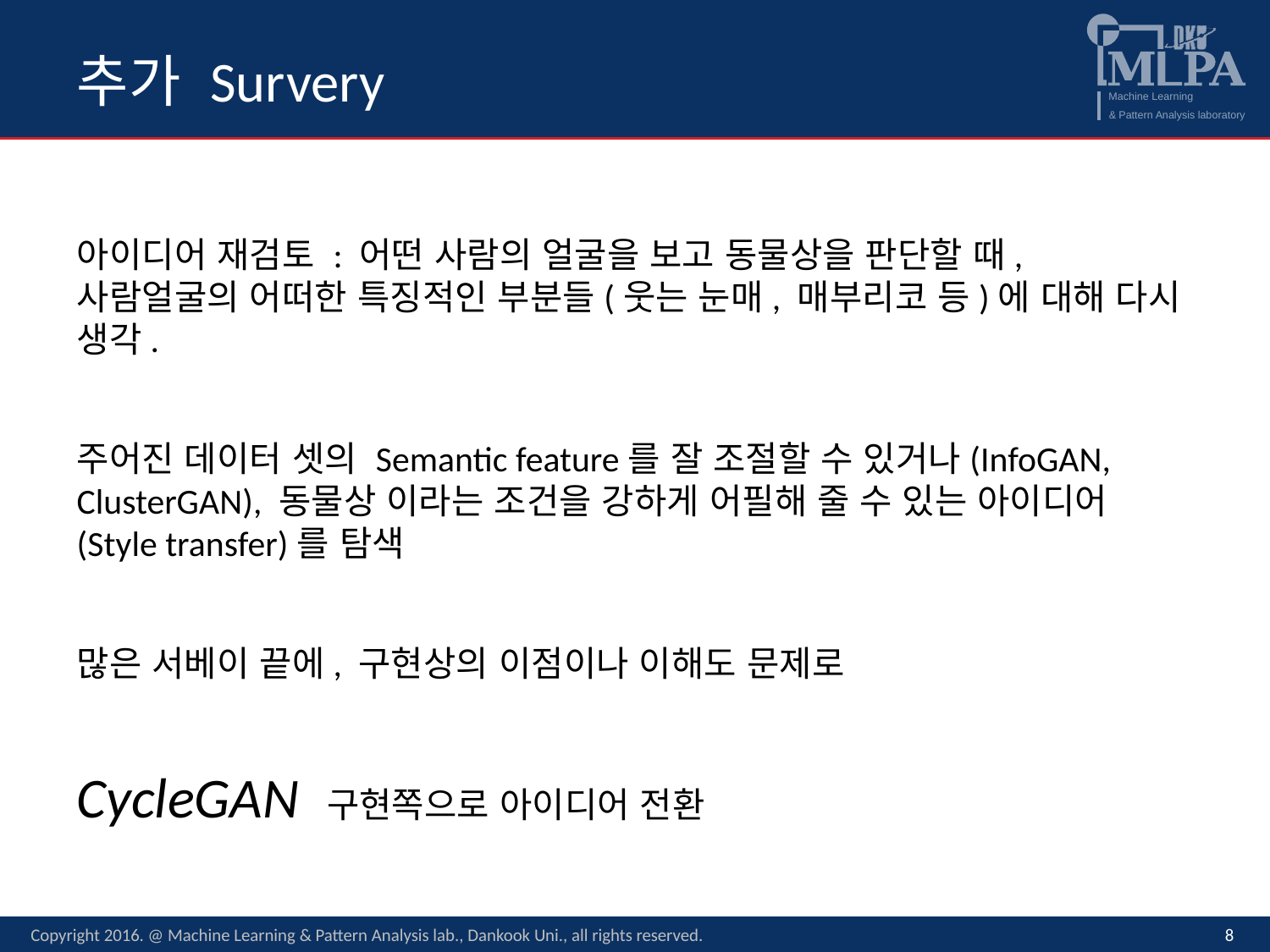

# 추가 Survery

아이디어 재검토 : 어떤 사람의 얼굴을 보고 동물상을 판단할 때, 사람얼굴의 어떠한 특징적인 부분들(웃는 눈매, 매부리코 등)에 대해 다시 생각.

주어진 데이터 셋의 Semantic feature를 잘 조절할 수 있거나(InfoGAN, ClusterGAN), 동물상 이라는 조건을 강하게 어필해 줄 수 있는 아이디어(Style transfer)를 탐색

많은 서베이 끝에, 구현상의 이점이나 이해도 문제로

CycleGAN  구현쪽으로 아이디어 전환
Copyright 2016. @ Machine Learning & Pattern Analysis lab., Dankook Uni., all rights reserved.
8